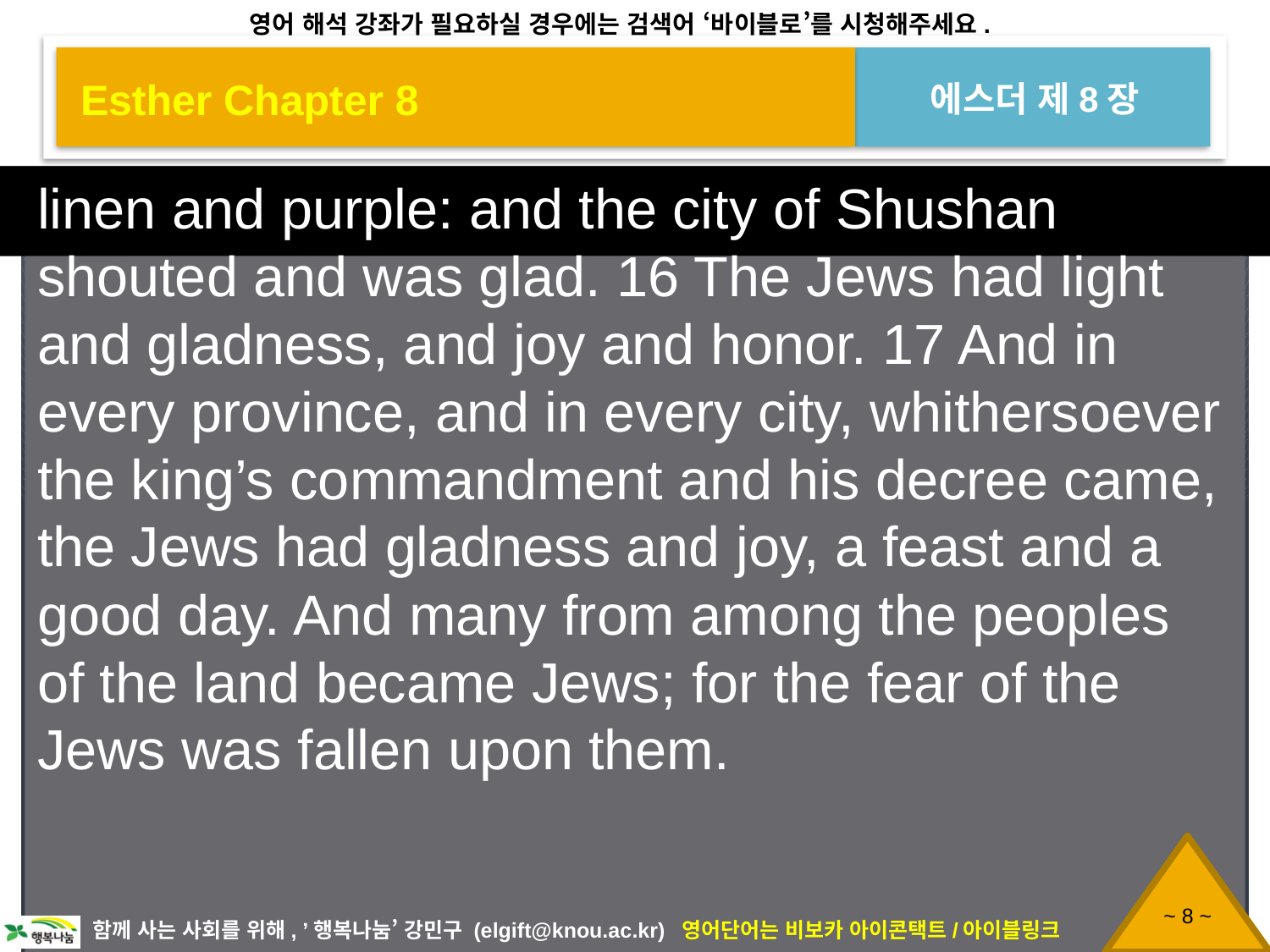

Esther Chapter 8
에스더 제8장
linen and purple: and the city of Shushan shouted and was glad. 16 The Jews had light and gladness, and joy and honor. 17 And in every province, and in every city, whithersoever the king’s commandment and his decree came, the Jews had gladness and joy, a feast and a good day. And many from among the peoples of the land became Jews; for the fear of the Jews was fallen upon them.